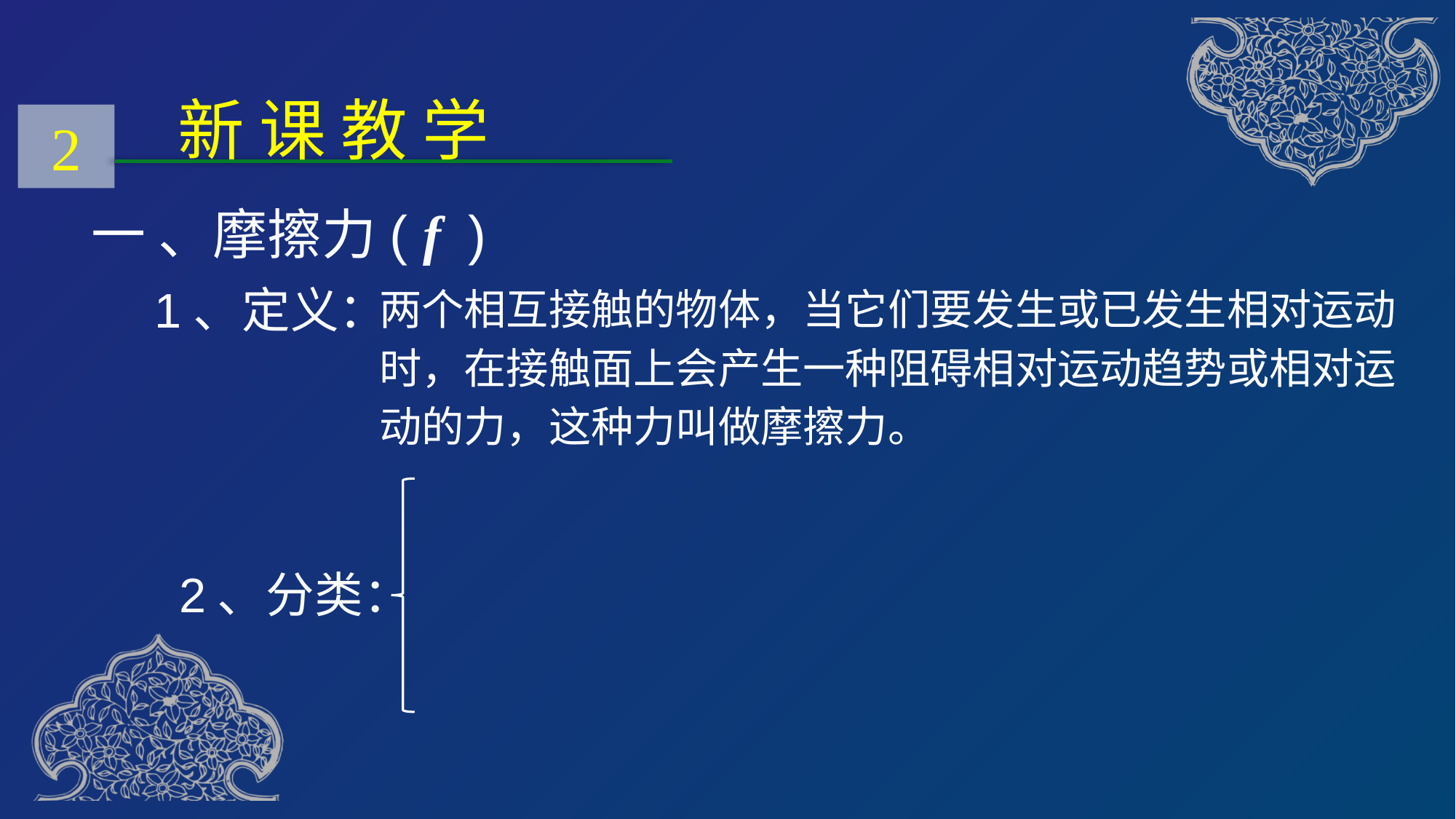

新 课 教 学

2
一 、摩擦力( f  )
1、定义：

两个相互接触的物体，当它们要发生或已发生相对运动时，在接触面上会产生一种阻碍相对运动趋势或相对运动的力，这种力叫做摩擦力。

2、分类：